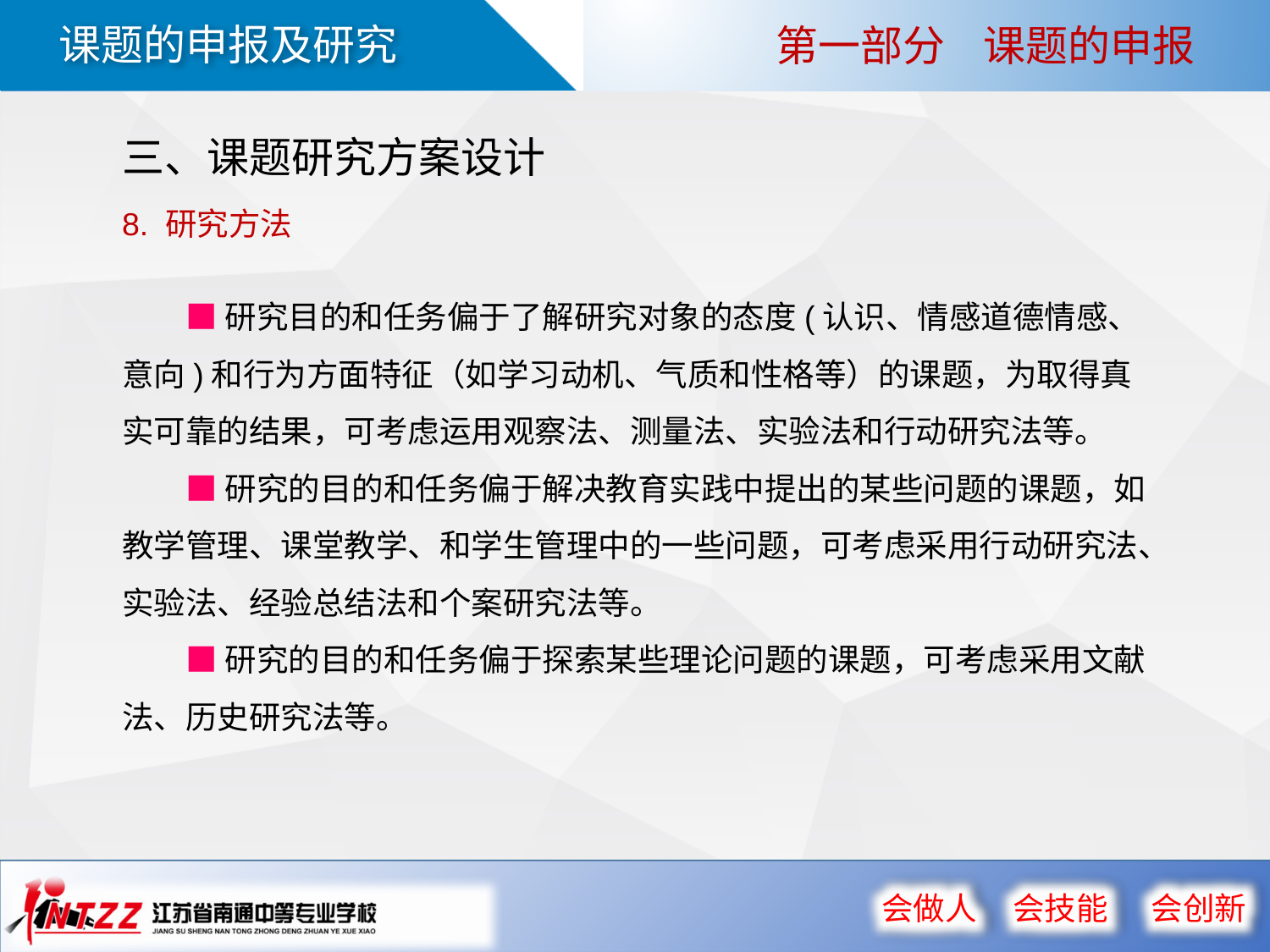

第一部分    课题的申报
三、课题研究方案设计
8. 研究方法
■研究目的和任务偏于了解研究对象的态度(认识、情感道德情感、意向)和行为方面特征（如学习动机、气质和性格等）的课题，为取得真实可靠的结果，可考虑运用观察法、测量法、实验法和行动研究法等。
■研究的目的和任务偏于解决教育实践中提出的某些问题的课题，如教学管理、课堂教学、和学生管理中的一些问题，可考虑采用行动研究法、实验法、经验总结法和个案研究法等。
■研究的目的和任务偏于探索某些理论问题的课题，可考虑采用文献法、历史研究法等。